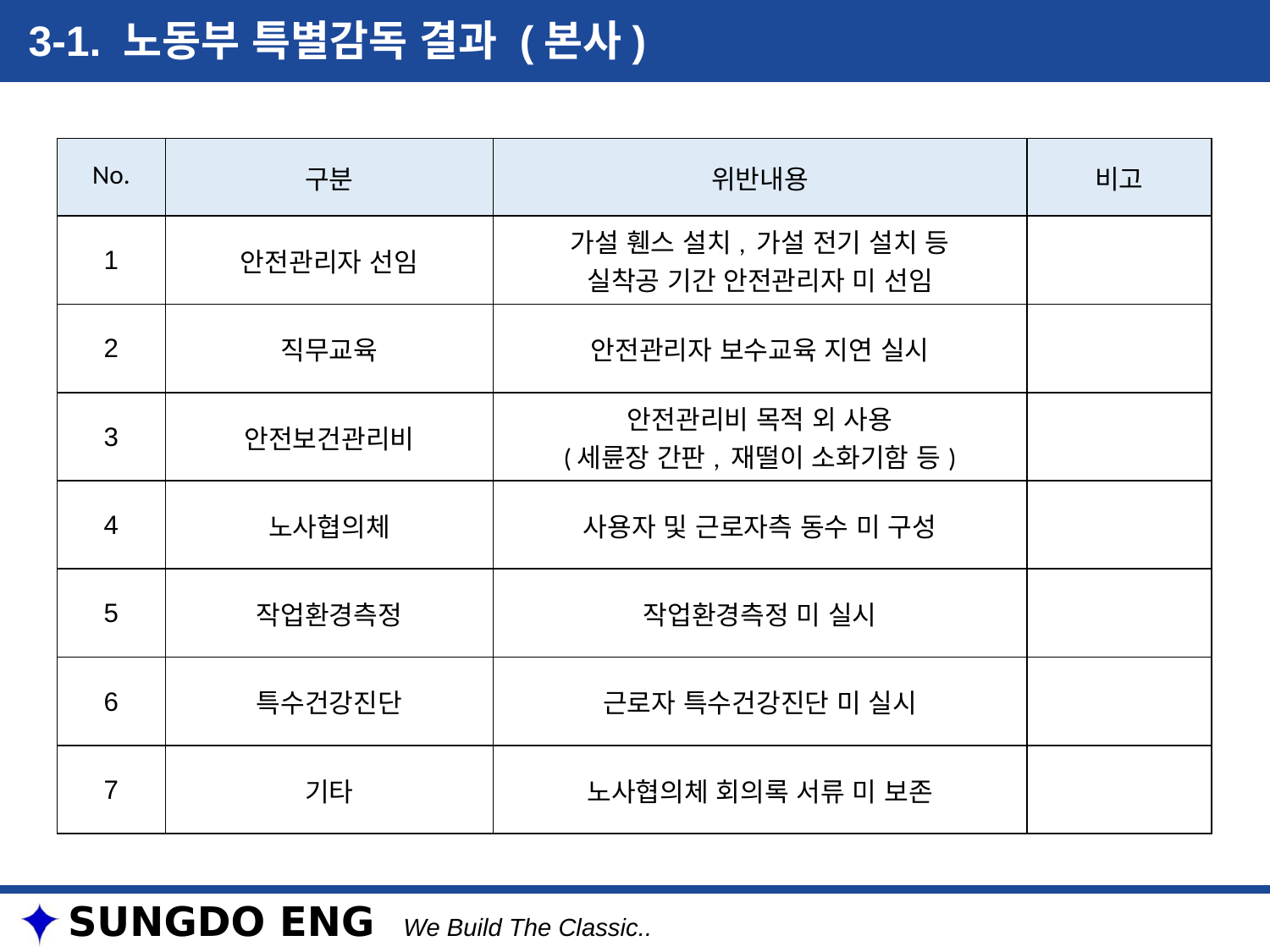

|  |  |  |
| --- | --- | --- |
|  |  |  |
|  |  |  |
|  |  |  |
|  |  |  |
|  |  |  |
|  |  |  |
|  |  |  |
|  |  |  |
|  |  |  |
|  |  |  |
|  |  |  |
|  |  |  |
3-1. 노동부 특별감독 결과 (본사)
| No. | 구분 | 위반내용 | 비고 |
| --- | --- | --- | --- |
| 1 | 안전관리자 선임 | 가설 휀스 설치, 가설 전기 설치 등 실착공 기간 안전관리자 미 선임 |  |
| 2 | 직무교육 | 안전관리자 보수교육 지연 실시 |  |
| 3 | 안전보건관리비 | 안전관리비 목적 외 사용 (세륜장 간판, 재떨이 소화기함 등) |  |
| 4 | 노사협의체 | 사용자 및 근로자측 동수 미 구성 |  |
| 5 | 작업환경측정 | 작업환경측정 미 실시 |  |
| 6 | 특수건강진단 | 근로자 특수건강진단 미 실시 |  |
| 7 | 기타 | 노사협의체 회의록 서류 미 보존 |  |